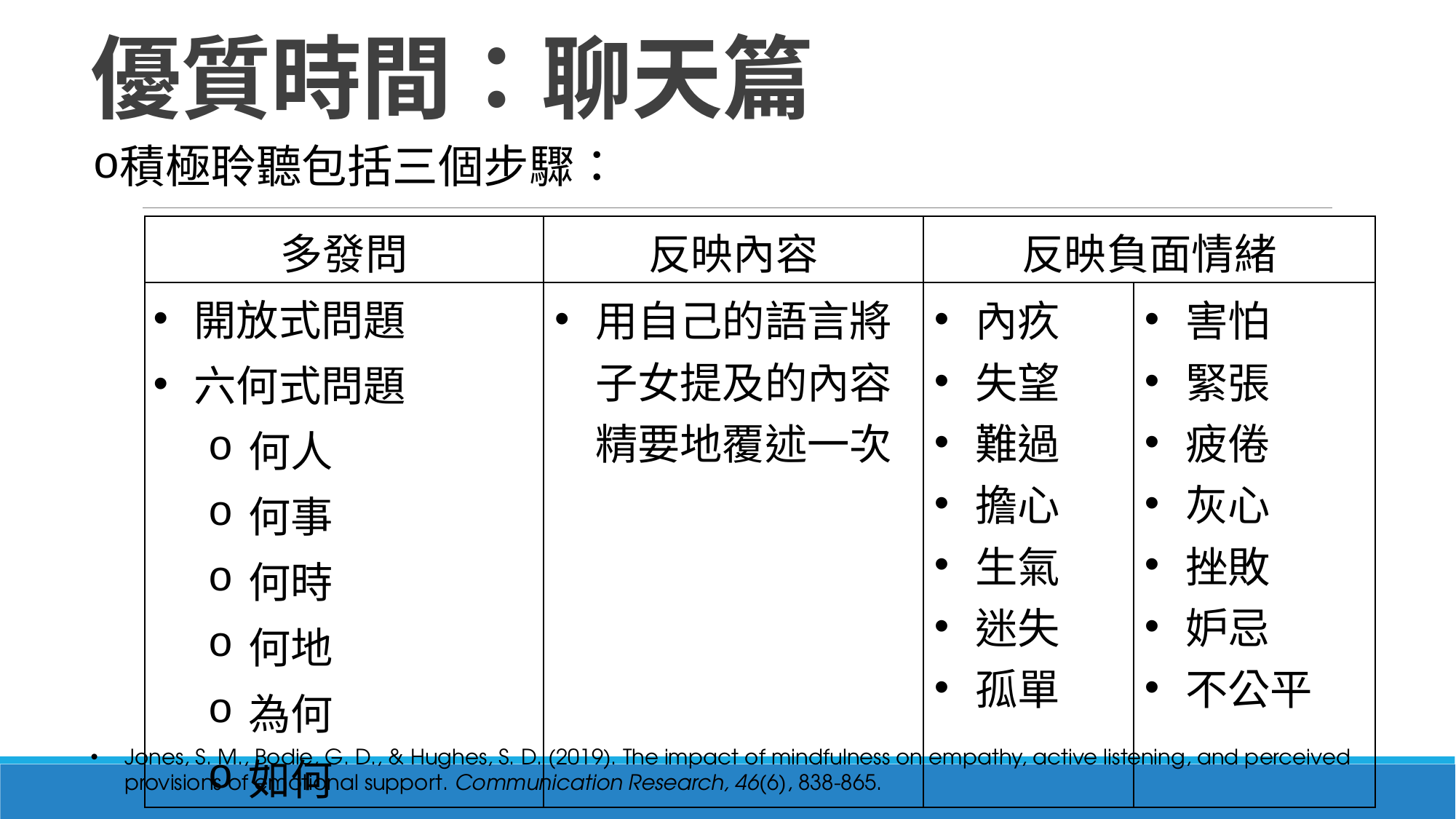

# 優質時間：聊天篇
積極聆聽包括三個步驟：

| 多發問 | 反映內容 | 反映負面情緒 |  |
| --- | --- | --- | --- |
| 開放式問題 六何式問題 何人 何事 何時 何地 為何 如何 | 用自己的語言將子女提及的內容精要地覆述一次 | 內疚 失望 難過 擔心 生氣 迷失 孤單 | 害怕 緊張 疲倦 灰心 挫敗 妒忌 不公平 |
Jones, S. M., Bodie, G. D., & Hughes, S. D. (2019). The impact of mindfulness on empathy, active listening, and perceived provisions of emotional support. Communication Research, 46(6), 838-865.